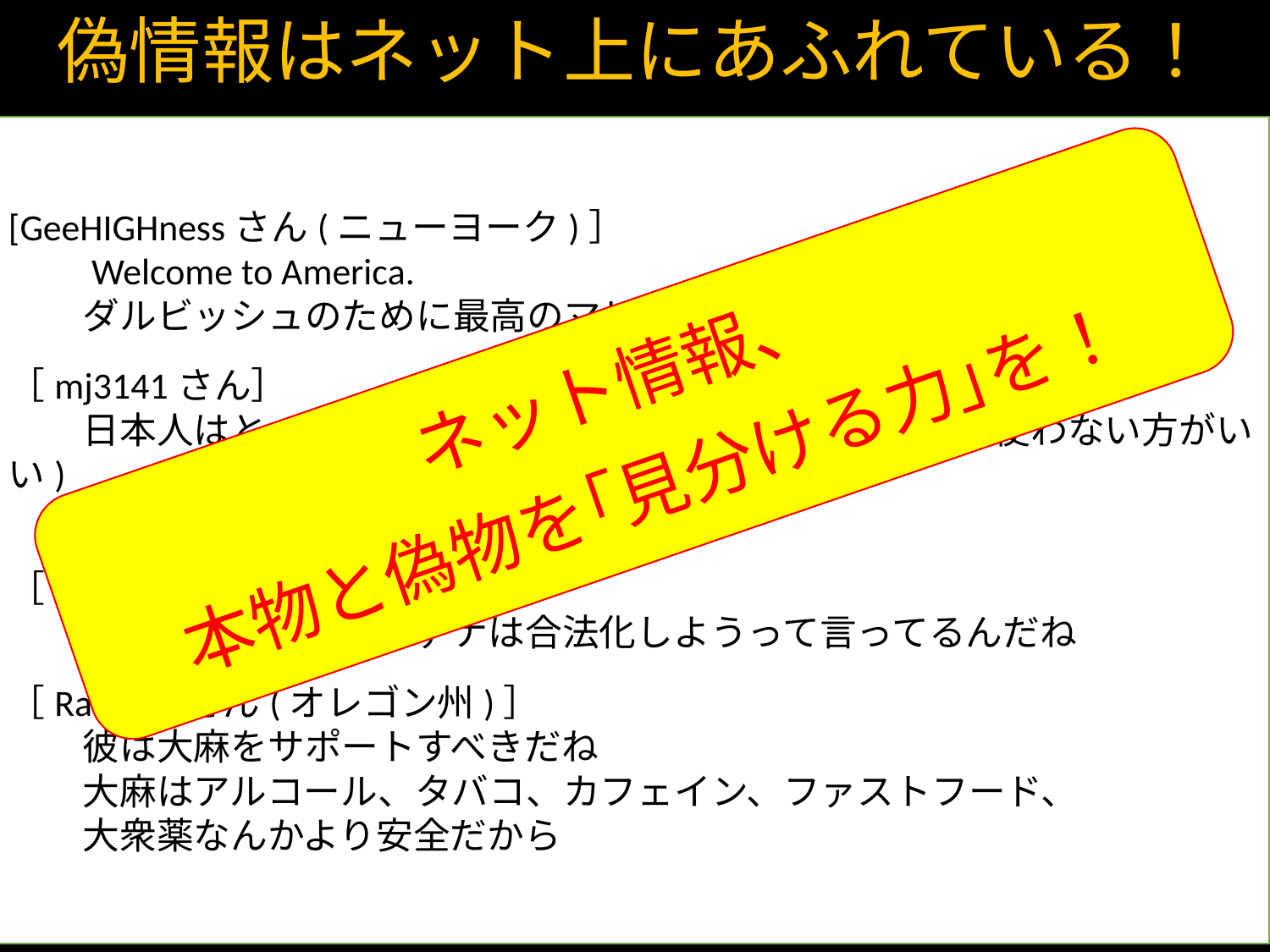

偽情報はネット上にあふれている！
[GeeHIGHnessさん(ニューヨーク)］
　　Welcome to America.
　　ダルビッシュのために最高のマリファナを取っておこう

［mj3141さん］
　　日本人はとってもナイーブ(バカという意味、海外では使わない方がいい)
　　なんだなぁ

［Da Reapaさん］
　　日本人だってマリファナは合法化しようって言ってるんだね

［Rationalさん(オレゴン州)］
　　彼は大麻をサポートすべきだね
　　大麻はアルコール、タバコ、カフェイン、ファストフード、
　　大衆薬なんかより安全だから
ネット情報、

本物と偽物を｢見分ける力｣を！